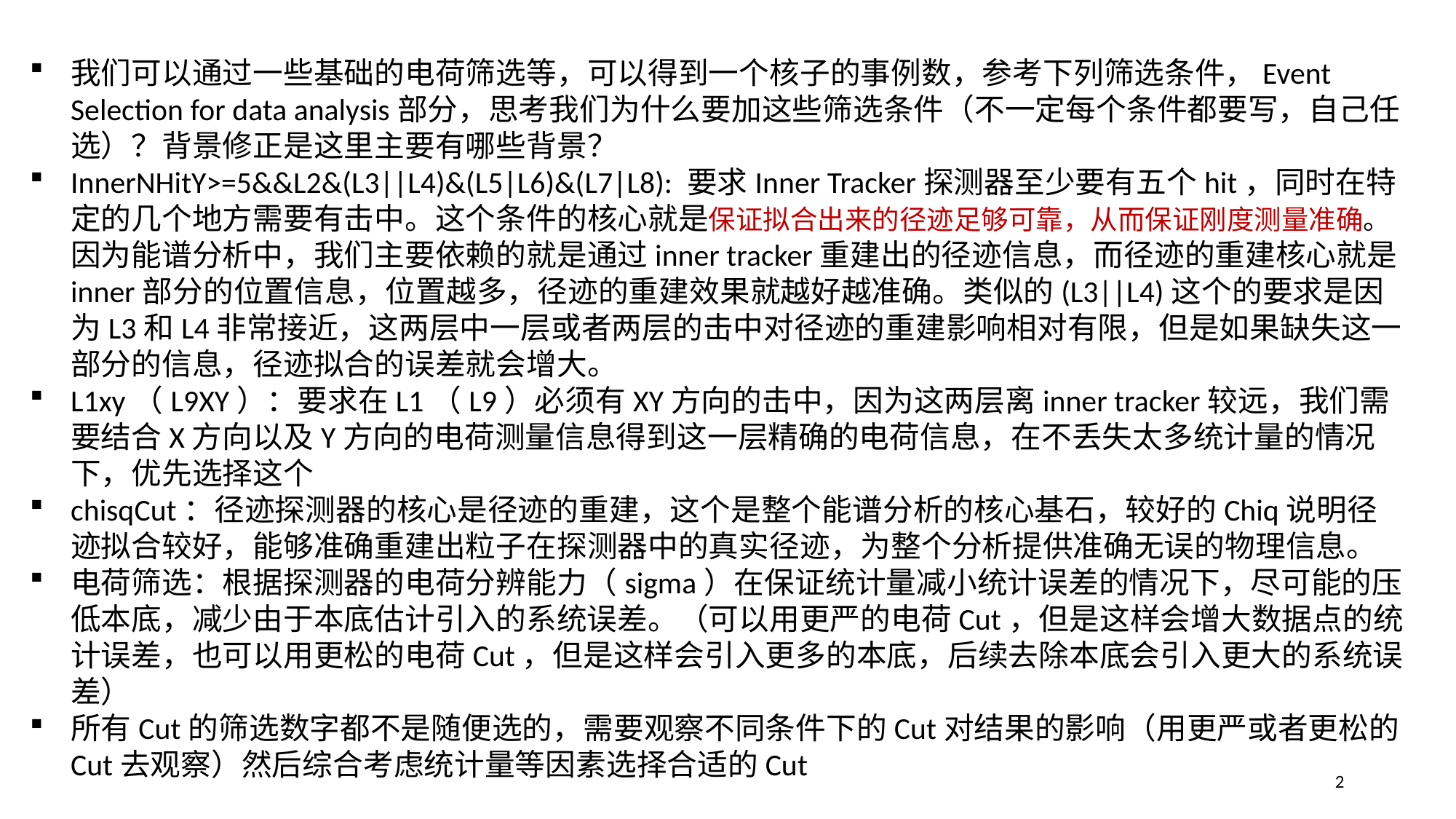

我们可以通过一些基础的电荷筛选等，可以得到一个核子的事例数，参考下列筛选条件，Event Selection for data analysis部分，思考我们为什么要加这些筛选条件（不一定每个条件都要写，自己任选）？背景修正是这里主要有哪些背景？
InnerNHitY>=5&&L2&(L3||L4)&(L5|L6)&(L7|L8): 要求Inner Tracker探测器至少要有五个hit，同时在特定的几个地方需要有击中。这个条件的核心就是保证拟合出来的径迹足够可靠，从而保证刚度测量准确。因为能谱分析中，我们主要依赖的就是通过inner tracker重建出的径迹信息，而径迹的重建核心就是inner部分的位置信息，位置越多，径迹的重建效果就越好越准确。类似的(L3||L4)这个的要求是因为L3和L4非常接近，这两层中一层或者两层的击中对径迹的重建影响相对有限，但是如果缺失这一部分的信息，径迹拟合的误差就会增大。
L1xy（L9XY）：要求在L1（L9）必须有XY方向的击中，因为这两层离inner tracker较远，我们需要结合X方向以及Y方向的电荷测量信息得到这一层精确的电荷信息，在不丢失太多统计量的情况下，优先选择这个
chisqCut：径迹探测器的核心是径迹的重建，这个是整个能谱分析的核心基石，较好的Chiq说明径迹拟合较好，能够准确重建出粒子在探测器中的真实径迹，为整个分析提供准确无误的物理信息。
电荷筛选：根据探测器的电荷分辨能力（sigma）在保证统计量减小统计误差的情况下，尽可能的压低本底，减少由于本底估计引入的系统误差。（可以用更严的电荷Cut，但是这样会增大数据点的统计误差，也可以用更松的电荷Cut，但是这样会引入更多的本底，后续去除本底会引入更大的系统误差）
所有Cut的筛选数字都不是随便选的，需要观察不同条件下的Cut对结果的影响（用更严或者更松的Cut去观察）然后综合考虑统计量等因素选择合适的Cut
2